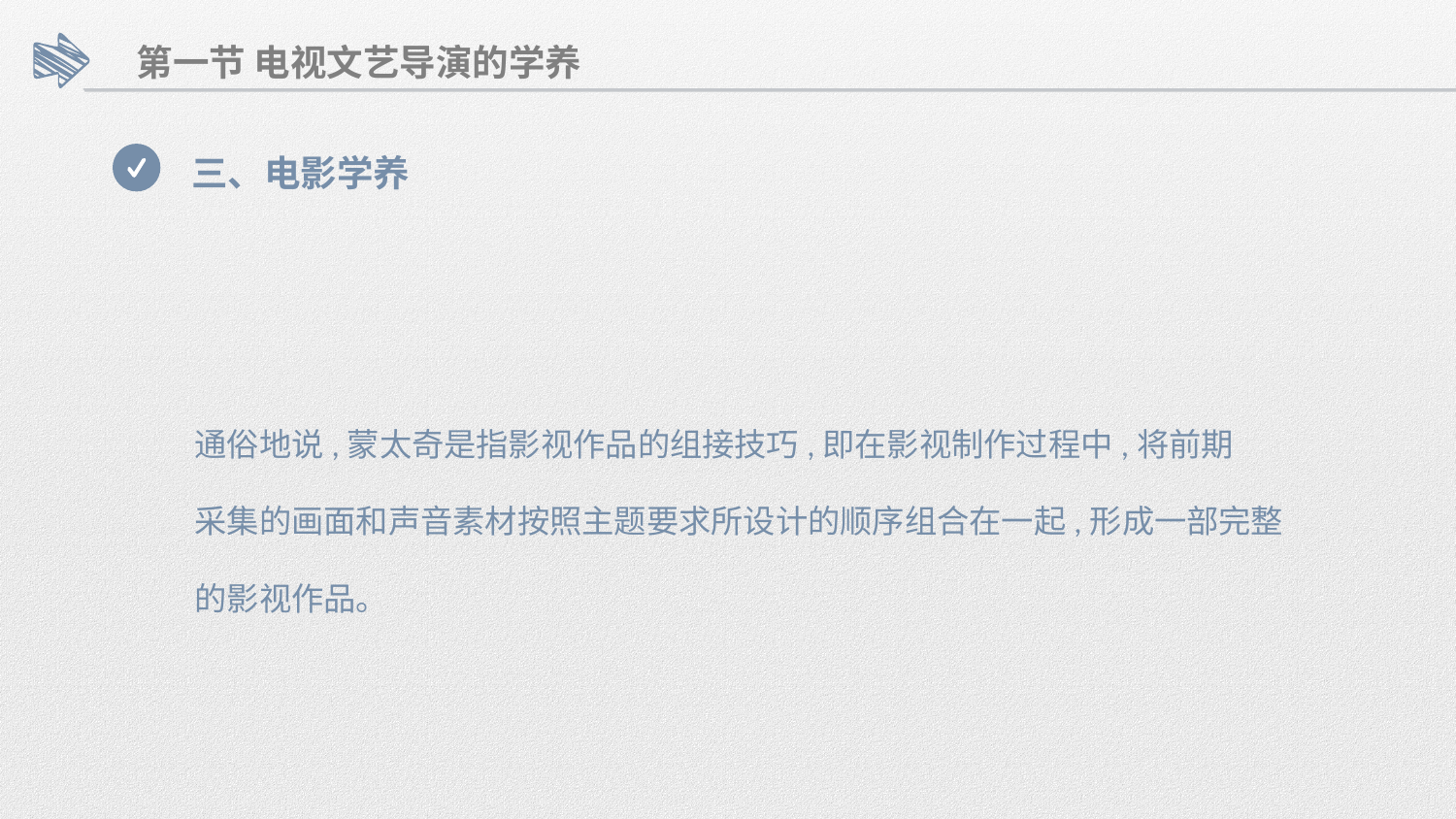

第一节 电视文艺导演的学养
三、电影学养

通俗地说,蒙太奇是指影视作品的组接技巧,即在影视制作过程中,将前期
采集的画面和声音素材按照主题要求所设计的顺序组合在一起,形成一部完整
的影视作品。